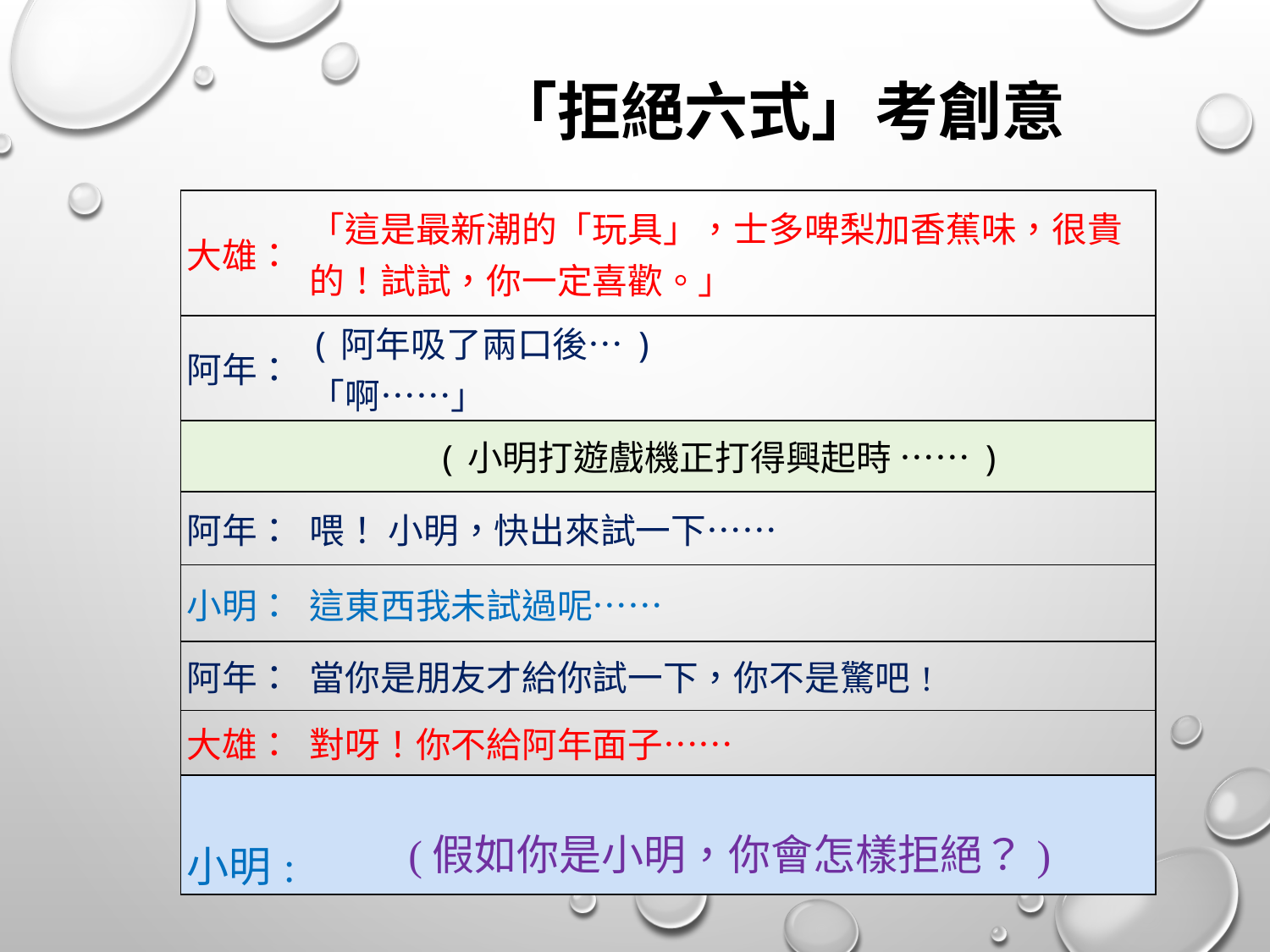

「拒絕六式」考創意
| 大雄： | 「這是最新潮的「玩具」，士多啤梨加香蕉味，很貴的！試試，你一定喜歡。」 |
| --- | --- |
| 阿年： | (阿年吸了兩口後…) 「啊……」 |
|  | (小明打遊戲機正打得興起時 ……) |
| 阿年： | 喂！ 小明，快出來試一下…… |
| 小明： | 這東西我未試過呢…… |
| 阿年： | 當你是朋友才給你試一下，你不是驚吧! |
| 大雄： | 對呀！你不給阿年面子…… |
| 小明: | (假如你是小明，你會怎樣拒絕？) |